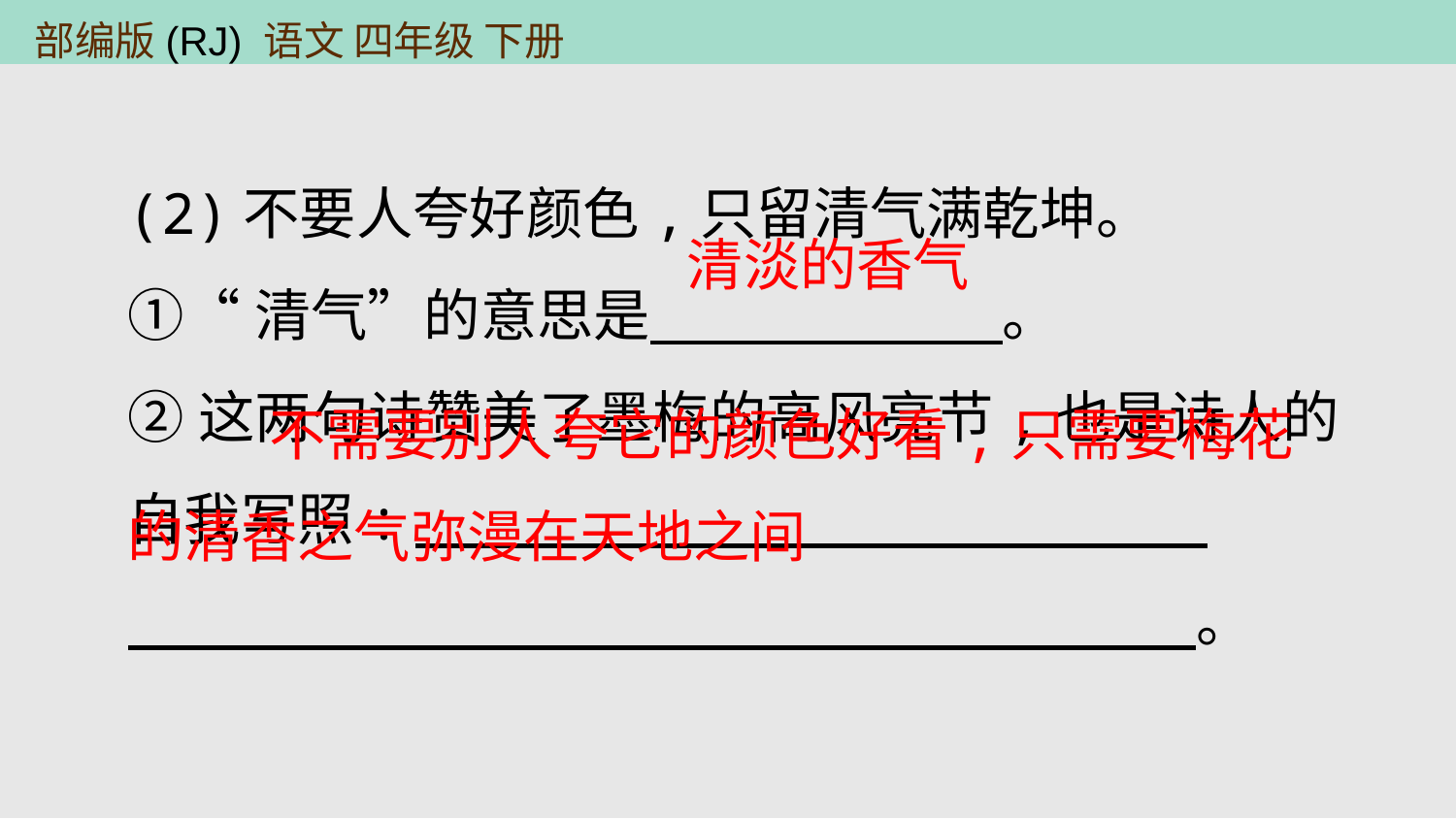

(2)不要人夸好颜色,只留清气满乾坤。
①“清气”的意思是　　 　　　　。
②这两句诗赞美了墨梅的高风亮节,也是诗人的自我写照:
　　 　　　　　　 　　　　　　 　 　　　。
清淡的香气
          不需要别人夸它的颜色好看,只需要梅花的清香之气弥漫在天地之间